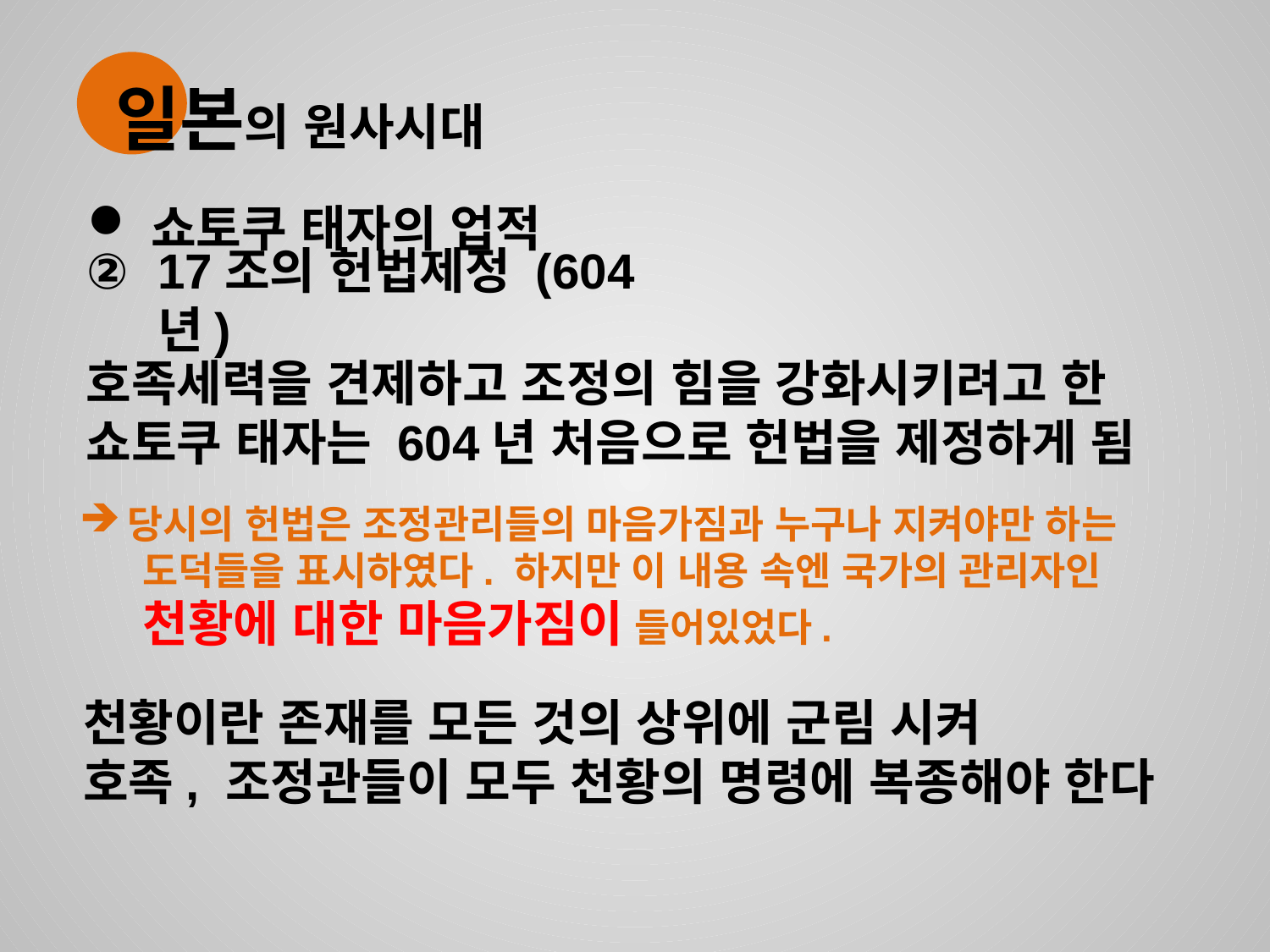

일본의 원사시대
쇼토쿠 태자의 업적
17조의 헌법제정 (604년)
호족세력을 견제하고 조정의 힘을 강화시키려고 한
쇼토쿠 태자는 604년 처음으로 헌법을 제정하게 됨
당시의 헌법은 조정관리들의 마음가짐과 누구나 지켜야만 하는
     도덕들을 표시하였다. 하지만 이 내용 속엔 국가의 관리자인
     천황에 대한 마음가짐이 들어있었다.
천황이란 존재를 모든 것의 상위에 군림 시켜
호족, 조정관들이 모두 천황의 명령에 복종해야 한다